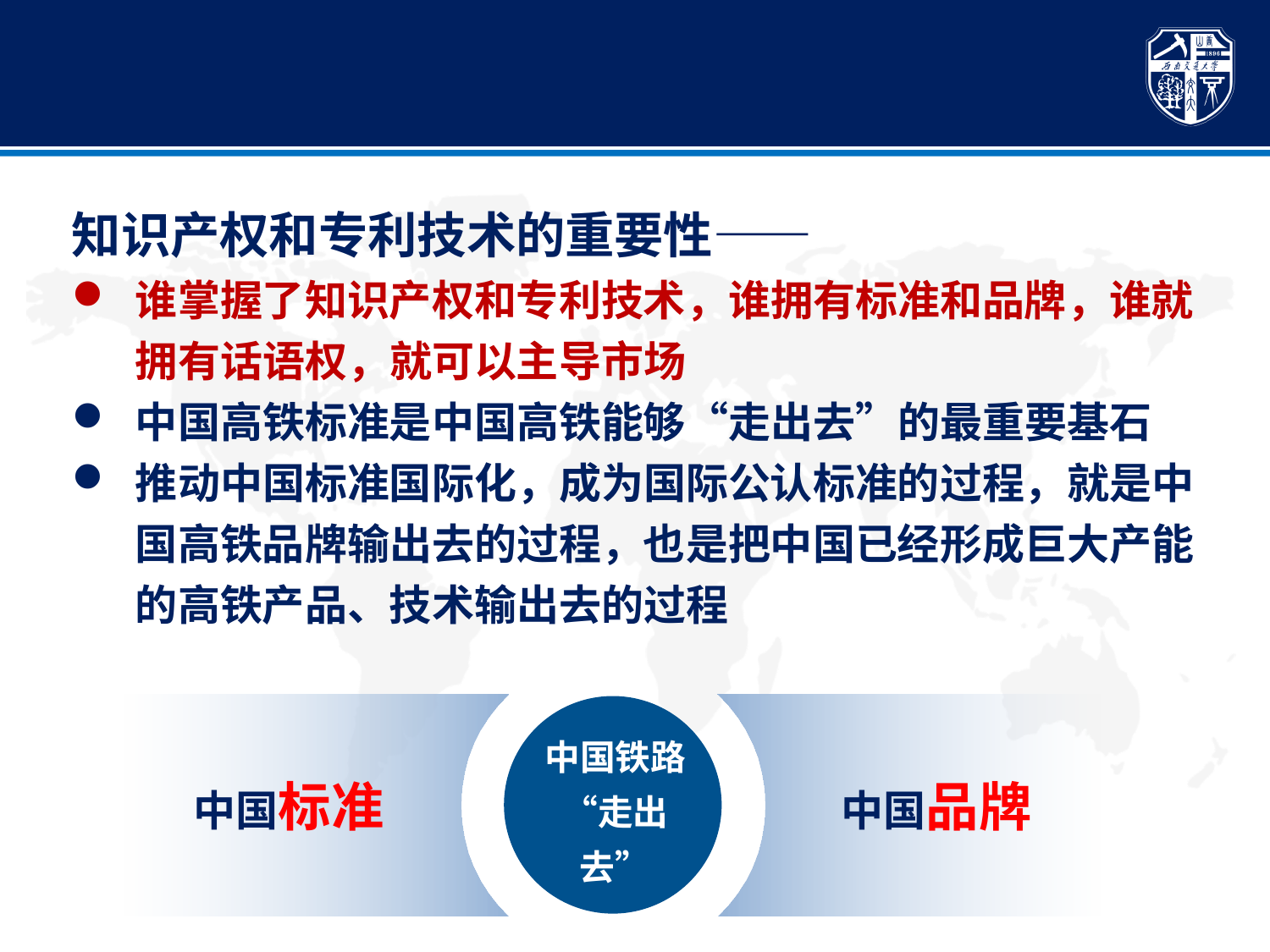

5.   知识产权与铁路标准
知识产权和专利技术的重要性——
谁掌握了知识产权和专利技术，谁拥有标准和品牌，谁就拥有话语权，就可以主导市场
中国高铁标准是中国高铁能够“走出去”的最重要基石
推动中国标准国际化，成为国际公认标准的过程，就是中国高铁品牌输出去的过程，也是把中国已经形成巨大产能的高铁产品、技术输出去的过程
中国标准
中国品牌

中国铁路 “走出去”